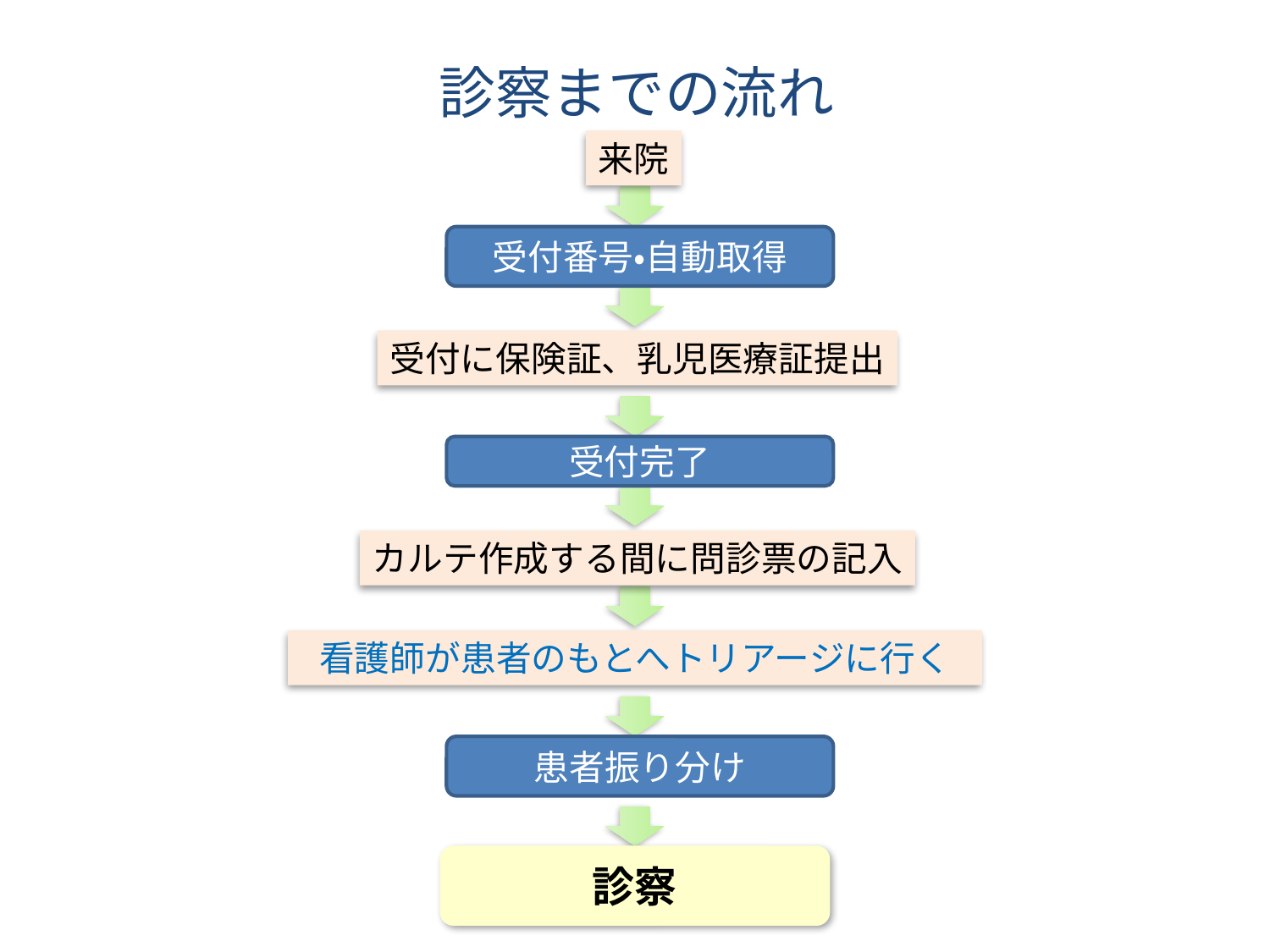

# 診察までの流れ
来院

受付番号・自動取得

受付に保険証、乳児医療証提出

受付完了

カルテ作成する間に問診票の記入

看護師が患者のもとへトリアージに行く

患者振り分け

診察